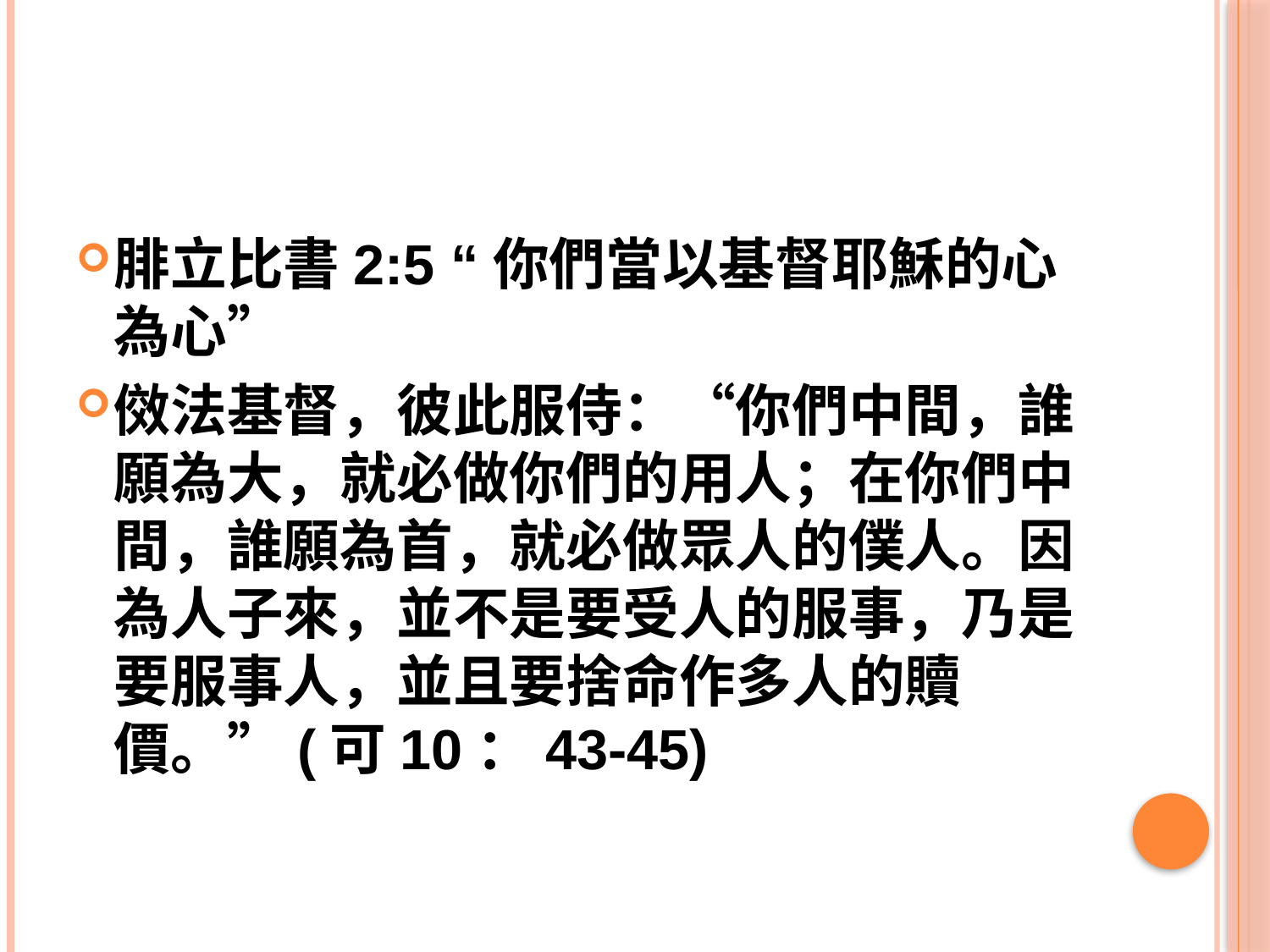

#
腓立比書2:5 “你們當以基督耶穌的心為心”
傚法基督，彼此服侍：“你們中間，誰願為大，就必做你們的用人；在你們中間，誰願為首，就必做眾人的僕人。因為人子來，並不是要受人的服事，乃是要服事人，並且要捨命作多人的贖價。”(可10：43-45)